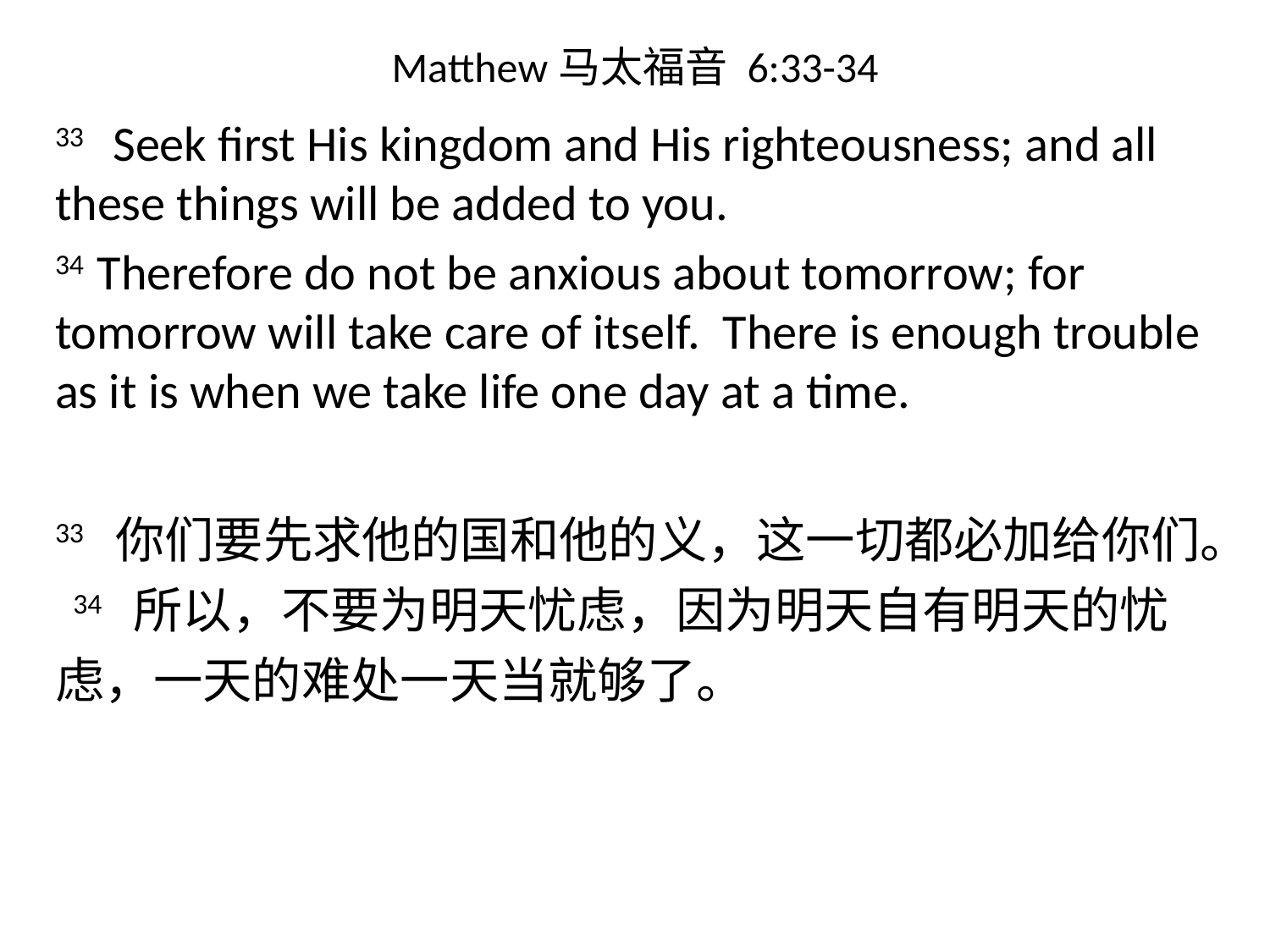

# Matthew马太福音 6:33-34
33   Seek first His kingdom and His righteousness; and all these things will be added to you.
34  Therefore do not be anxious about tomorrow; for tomorrow will take care of itself.  There is enough trouble as it is when we take life one day at a time.

33   你们要先求他的国和他的义，这一切都必加给你们。 34   所以，不要为明天忧虑，因为明天自有明天的忧虑，一天的难处一天当就够了。